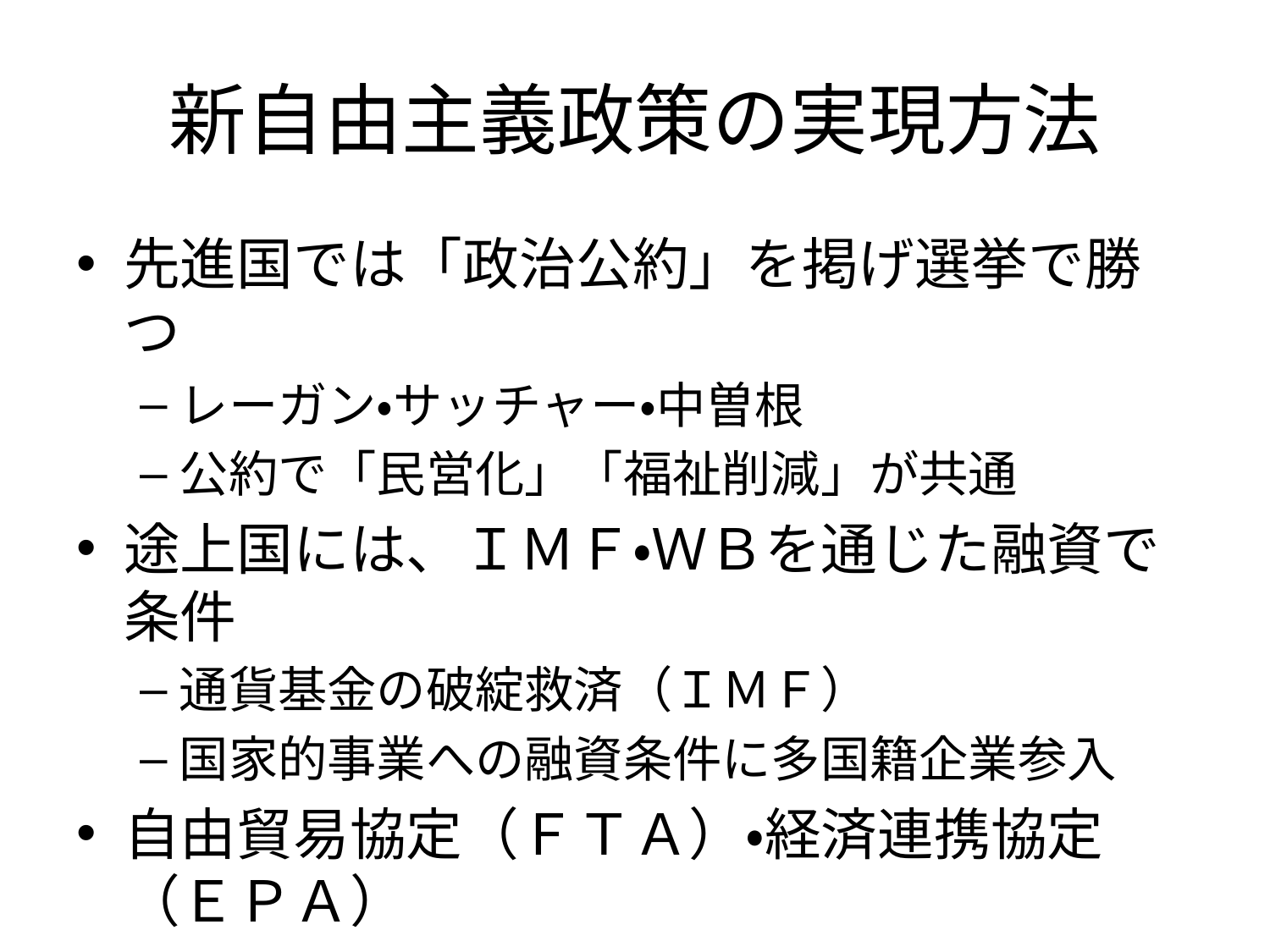

# 新自由主義政策の実現方法
先進国では「政治公約」を掲げ選挙で勝つ
レーガン・サッチャー・中曽根
公約で「民営化」「福祉削減」が共通
途上国には、ＩＭＦ・ＷＢを通じた融資で条件
通貨基金の破綻救済（ＩＭＦ）
国家的事業への融資条件に多国籍企業参入
自由貿易協定（ＦＴＡ）・経済連携協定（ＥＰＡ）